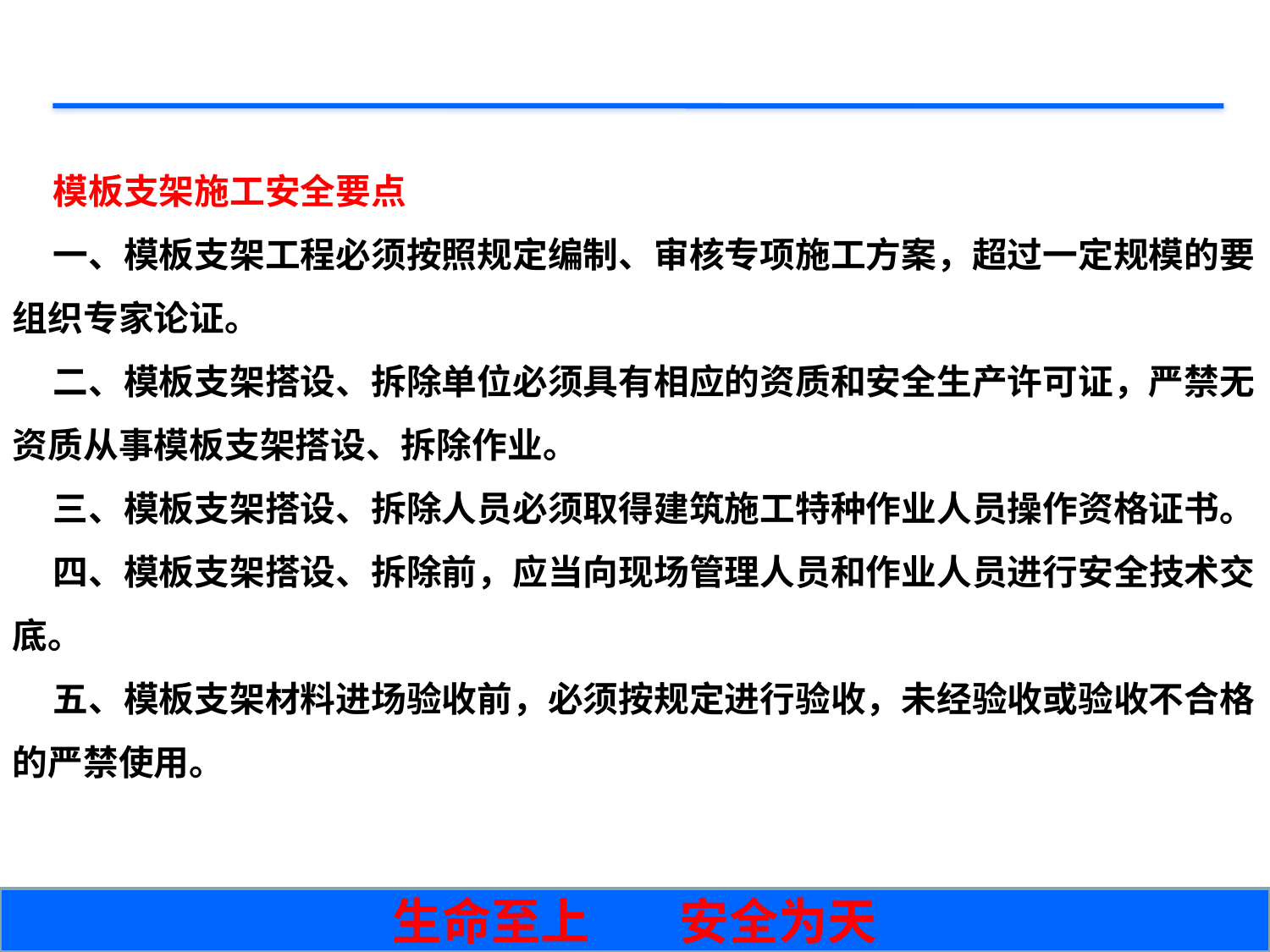

模板支架施工安全要点
    一、模板支架工程必须按照规定编制、审核专项施工方案，超过一定规模的要组织专家论证。
    二、模板支架搭设、拆除单位必须具有相应的资质和安全生产许可证，严禁无资质从事模板支架搭设、拆除作业。
    三、模板支架搭设、拆除人员必须取得建筑施工特种作业人员操作资格证书。
    四、模板支架搭设、拆除前，应当向现场管理人员和作业人员进行安全技术交底。
    五、模板支架材料进场验收前，必须按规定进行验收，未经验收或验收不合格的严禁使用。